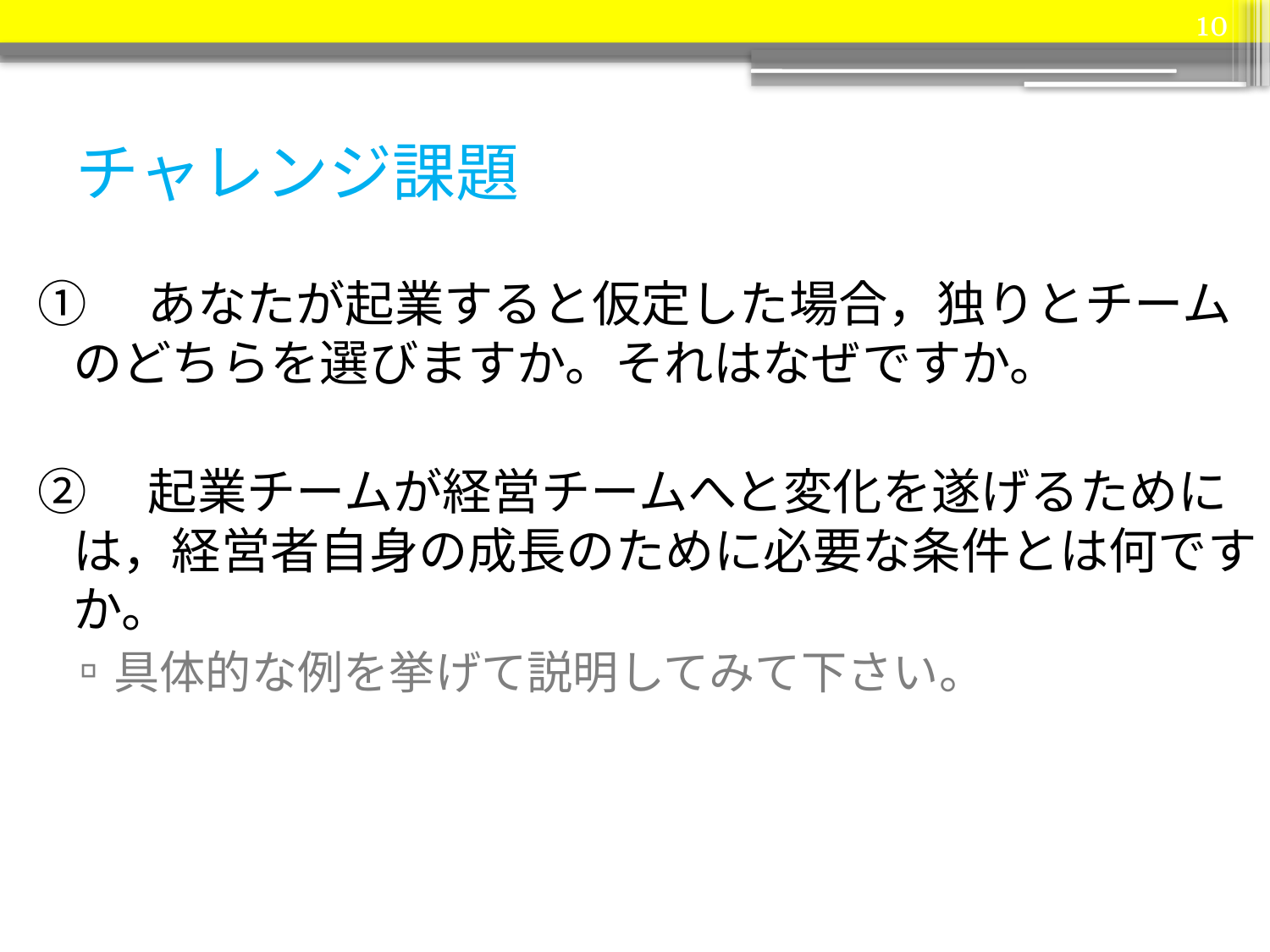

10
# チャレンジ課題
①　あなたが起業すると仮定した場合，独りとチームのどちらを選びますか。それはなぜですか。

②　起業チームが経営チームへと変化を遂げるためには，経営者自身の成長のために必要な条件とは何ですか。
具体的な例を挙げて説明してみて下さい。